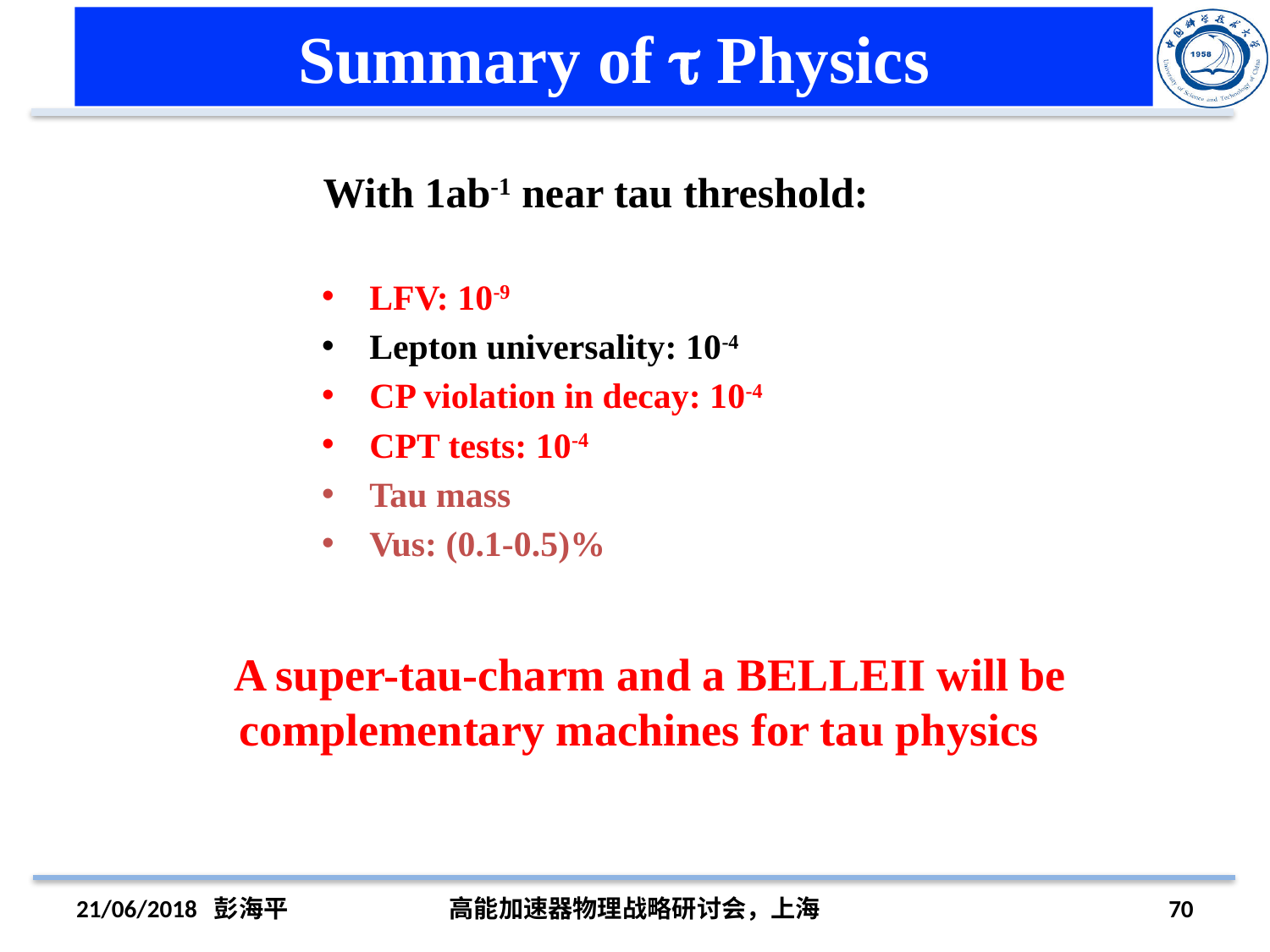

# Summary of τ Physics
With 1ab-1 near tau threshold:
LFV: 10-9
Lepton universality: 10-4
CP violation in decay: 10-4
CPT tests: 10-4
Tau mass
Vus: (0.1-0.5)%
A super-tau-charm and a BELLEII will be complementary machines for tau physics
21/06/2018  彭海平
高能加速器物理战略研讨会，上海
70